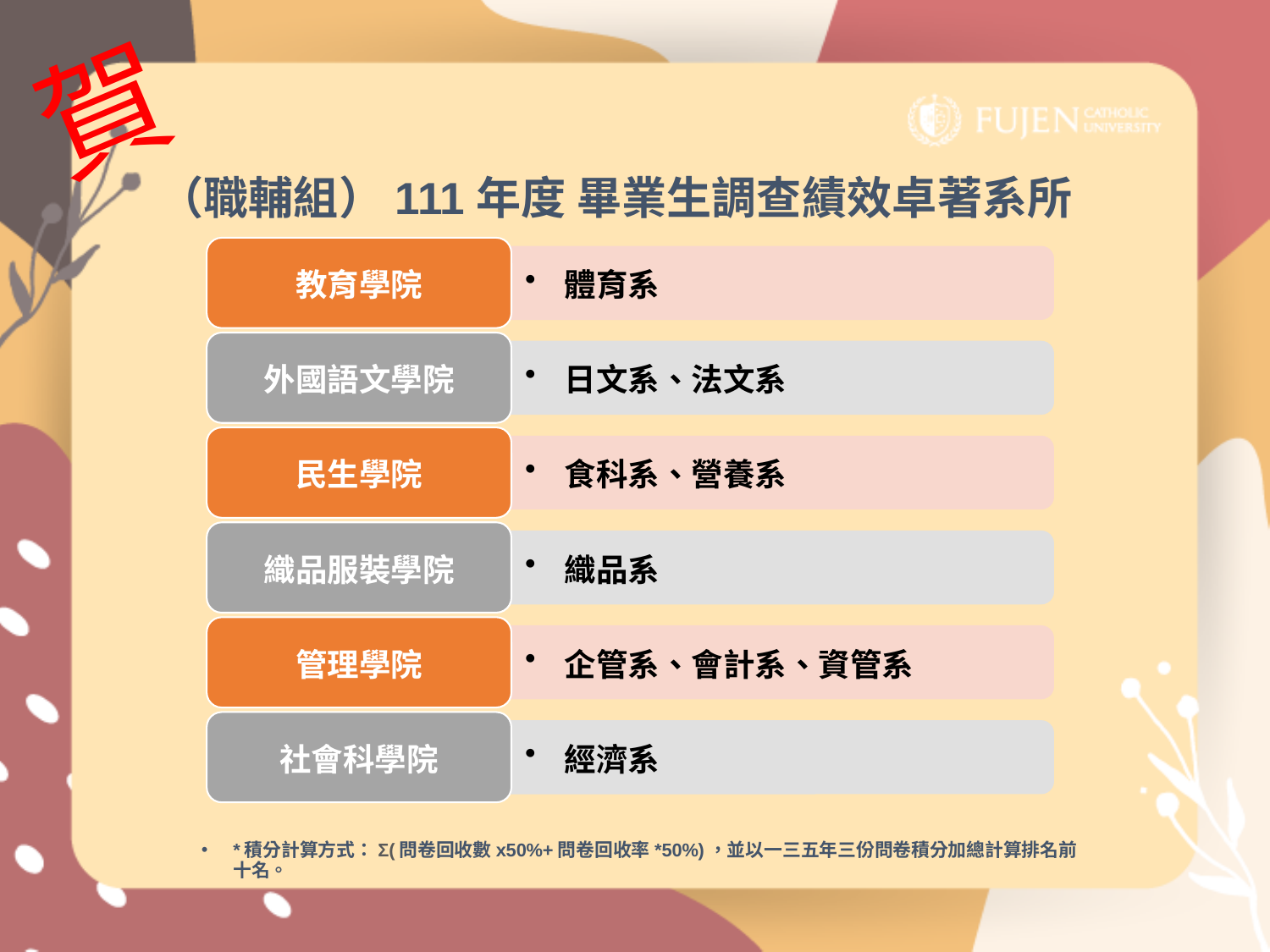

賀
# （職輔組）111年度 畢業生調查績效卓著系所
教育學院
體育系
外國語文學院
日文系、法文系
民生學院
食科系、營養系
織品服裝學院
織品系
管理學院
企管系、會計系、資管系
社會科學院
經濟系
*積分計算方式：Σ(問卷回收數x50%+問卷回收率*50%)，並以一三五年三份問卷積分加總計算排名前十名。